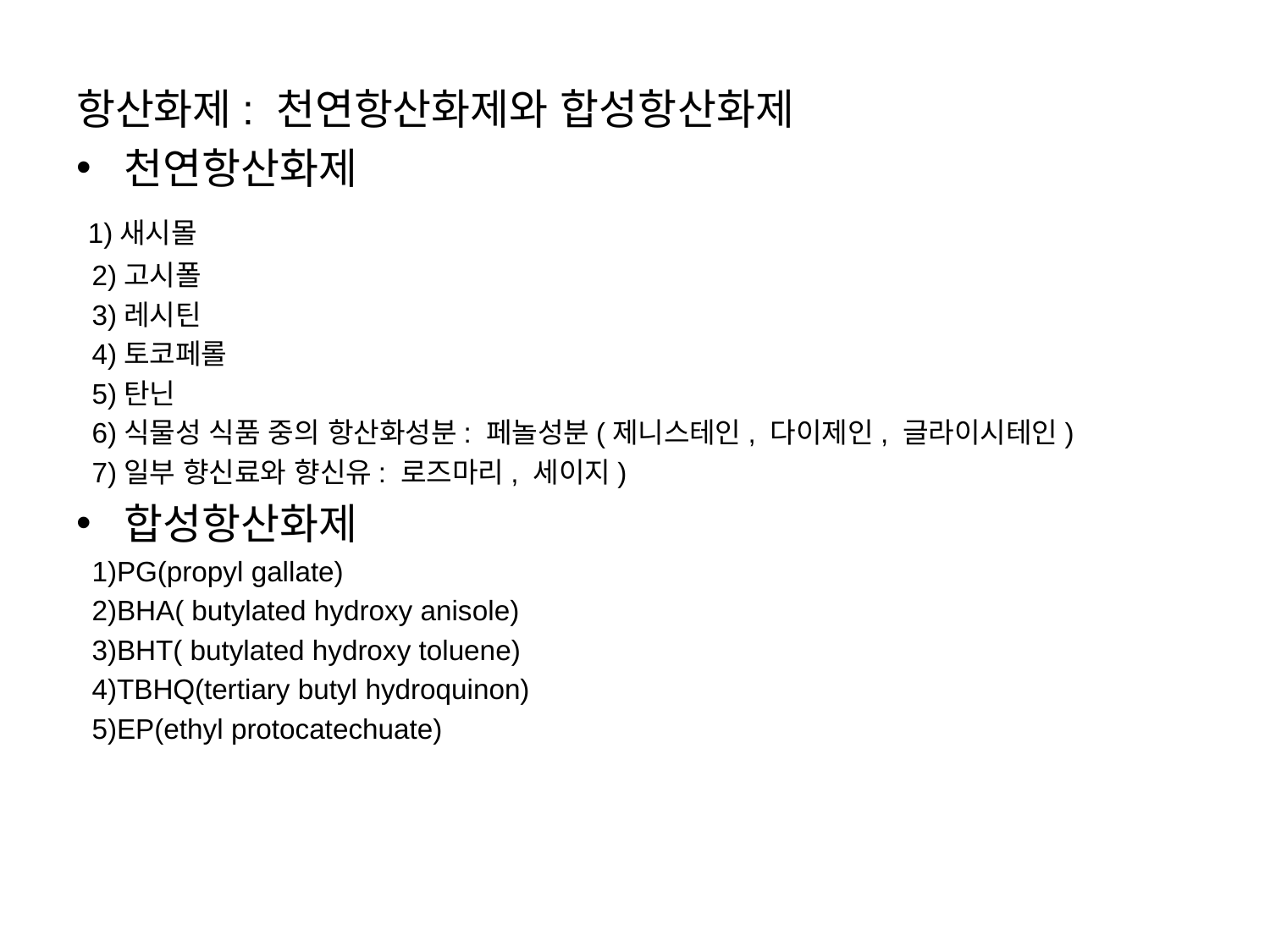

항산화제: 천연항산화제와 합성항산화제
천연항산화제
 1)새시몰
  2)고시폴
  3)레시틴
  4)토코페롤
  5)탄닌
  6)식물성 식품 중의 항산화성분: 페놀성분(제니스테인, 다이제인, 글라이시테인)
  7)일부 향신료와 향신유: 로즈마리, 세이지)
합성항산화제
  1)PG(propyl gallate)
  2)BHA( butylated hydroxy anisole)
  3)BHT( butylated hydroxy toluene)
  4)TBHQ(tertiary butyl hydroquinon)
  5)EP(ethyl protocatechuate)